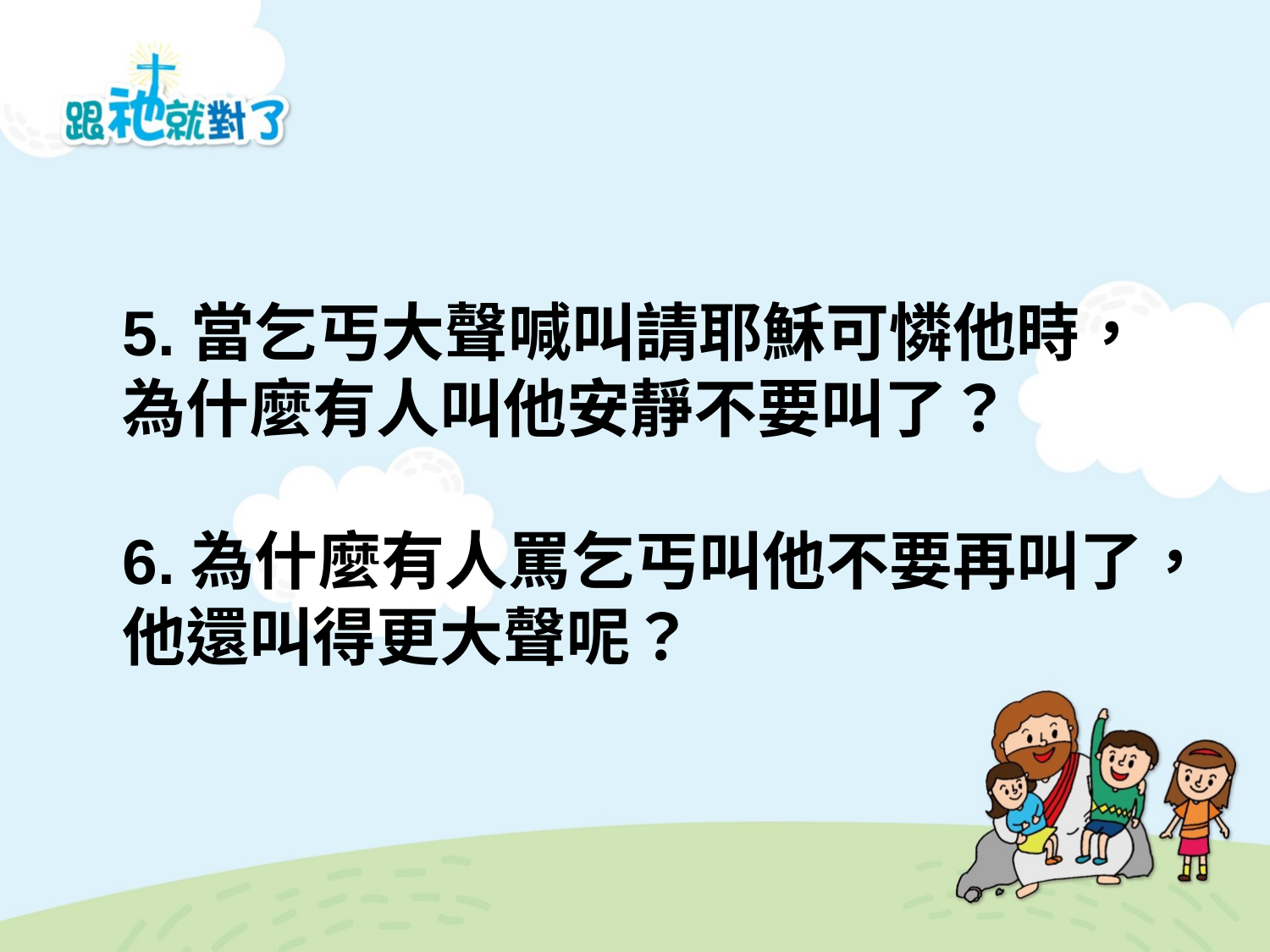

5.當乞丐大聲喊叫請耶穌可憐他時，為什麼有人叫他安靜不要叫了？

6.為什麼有人罵乞丐叫他不要再叫了，他還叫得更大聲呢？